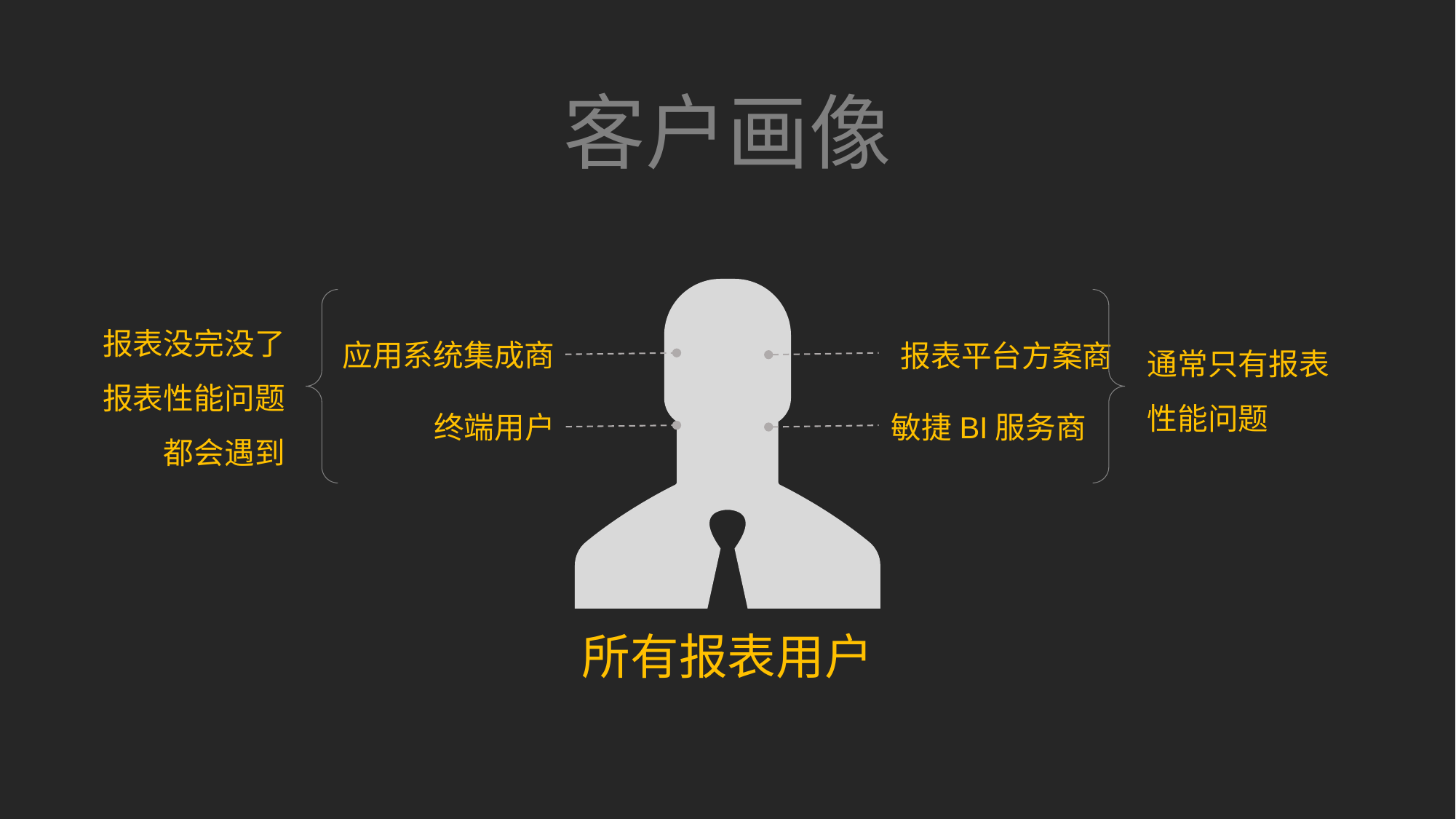

客户画像

报表没完没了
报表性能问题
都会遇到
通常只有报表性能问题
应用系统集成商
报表平台方案商
终端用户
敏捷BI服务商
所有报表用户